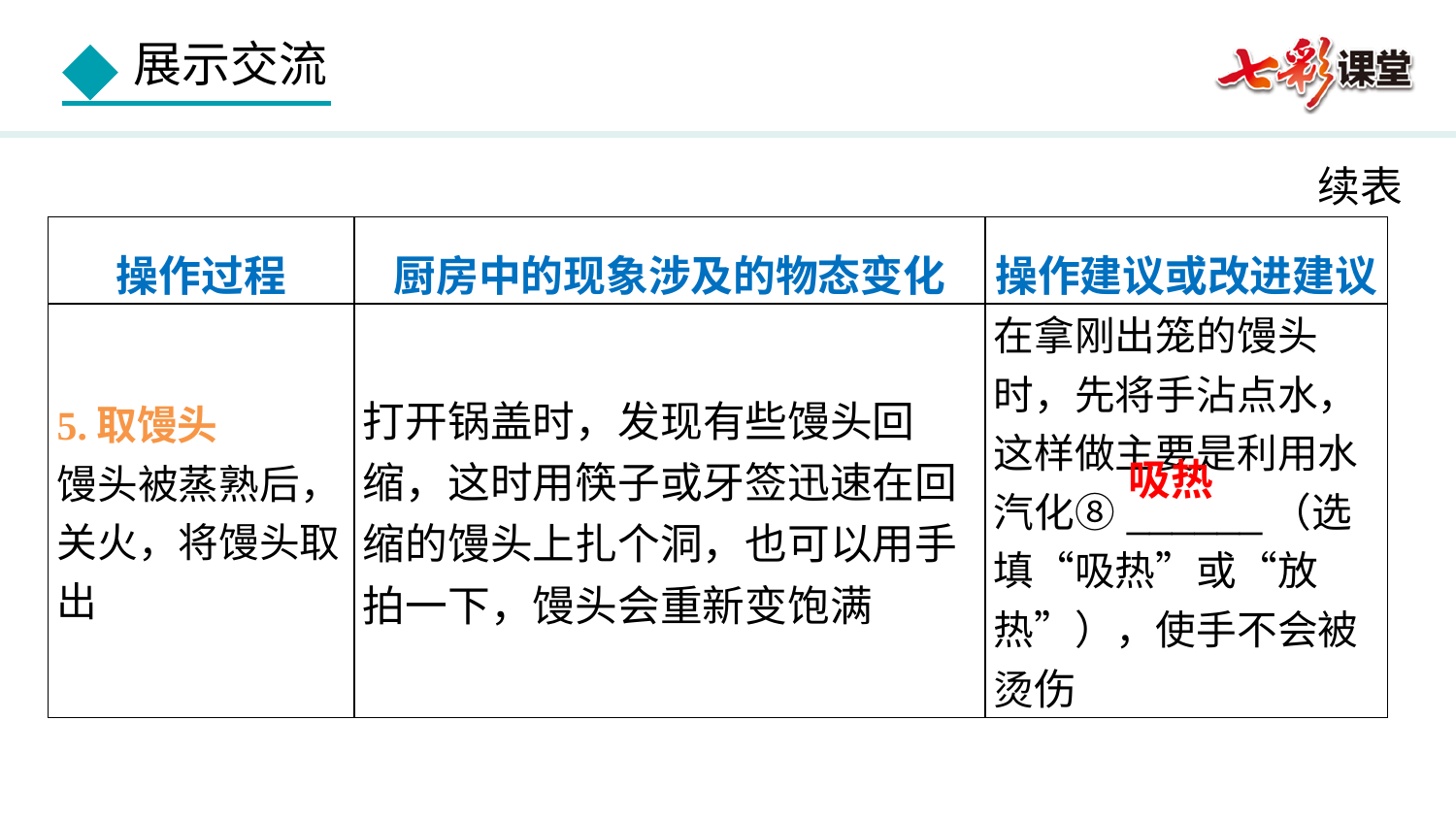

续表
| 操作过程 | 厨房中的现象涉及的物态变化 | 操作建议或改进建议 |
| --- | --- | --- |
| 5.取馒头 馒头被蒸熟后，关火，将馒头取出 | 打开锅盖时，发现有些馒头回缩，这时用筷子或牙签迅速在回缩的馒头上扎个洞，也可以用手拍一下，馒头会重新变饱满 | 在拿刚出笼的馒头时，先将手沾点水， 这样做主要是利用水 汽化⑧\_\_\_\_\_\_（选填“吸热”或“放热”），使手不会被烫伤 |
吸热